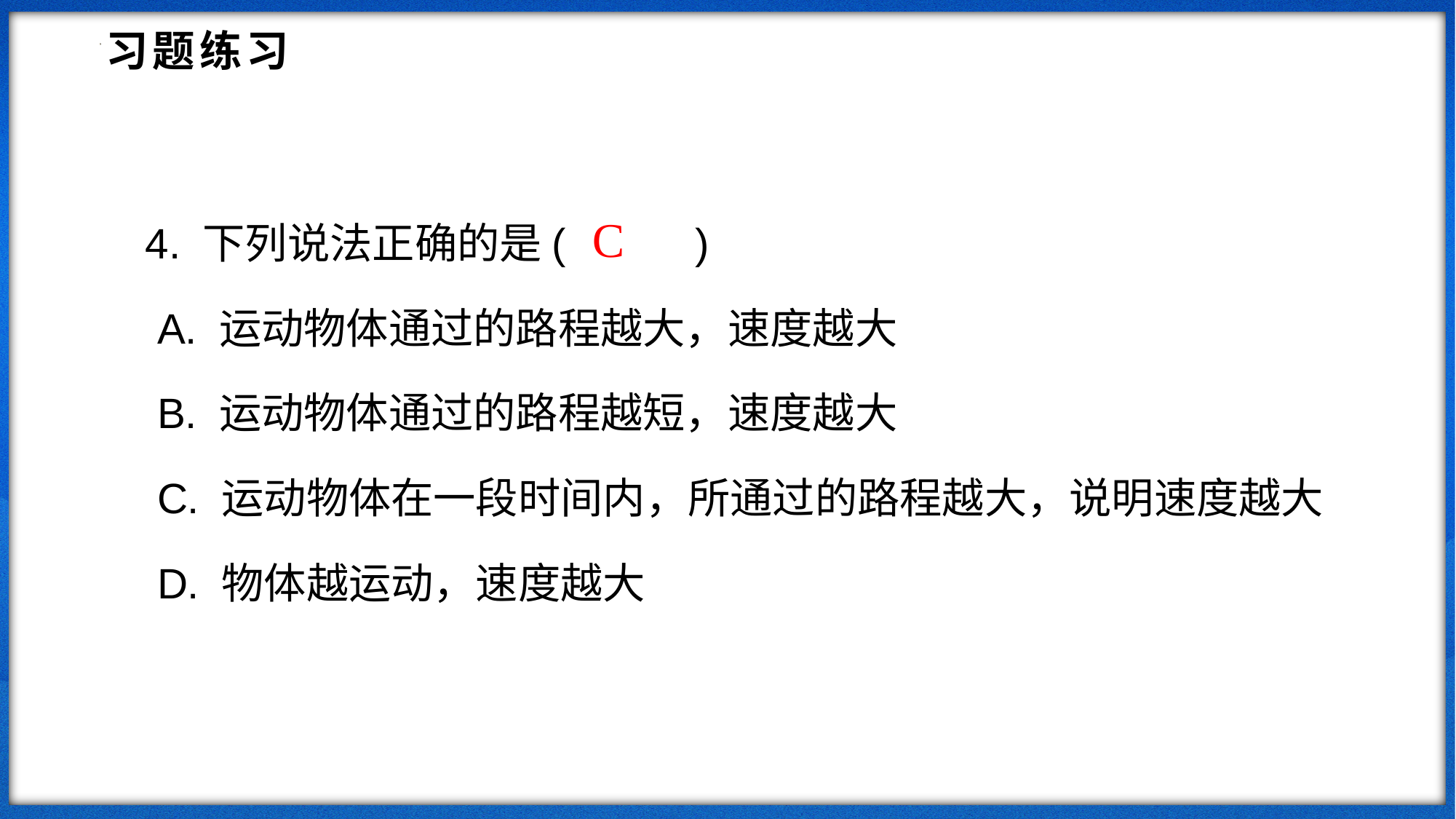

习题练习
4. 下列说法正确的是(  　　)
 A. 运动物体通过的路程越大，速度越大
 B. 运动物体通过的路程越短，速度越大
 C. 运动物体在一段时间内，所通过的路程越大，说明速度越大
 D. 物体越运动，速度越大
C